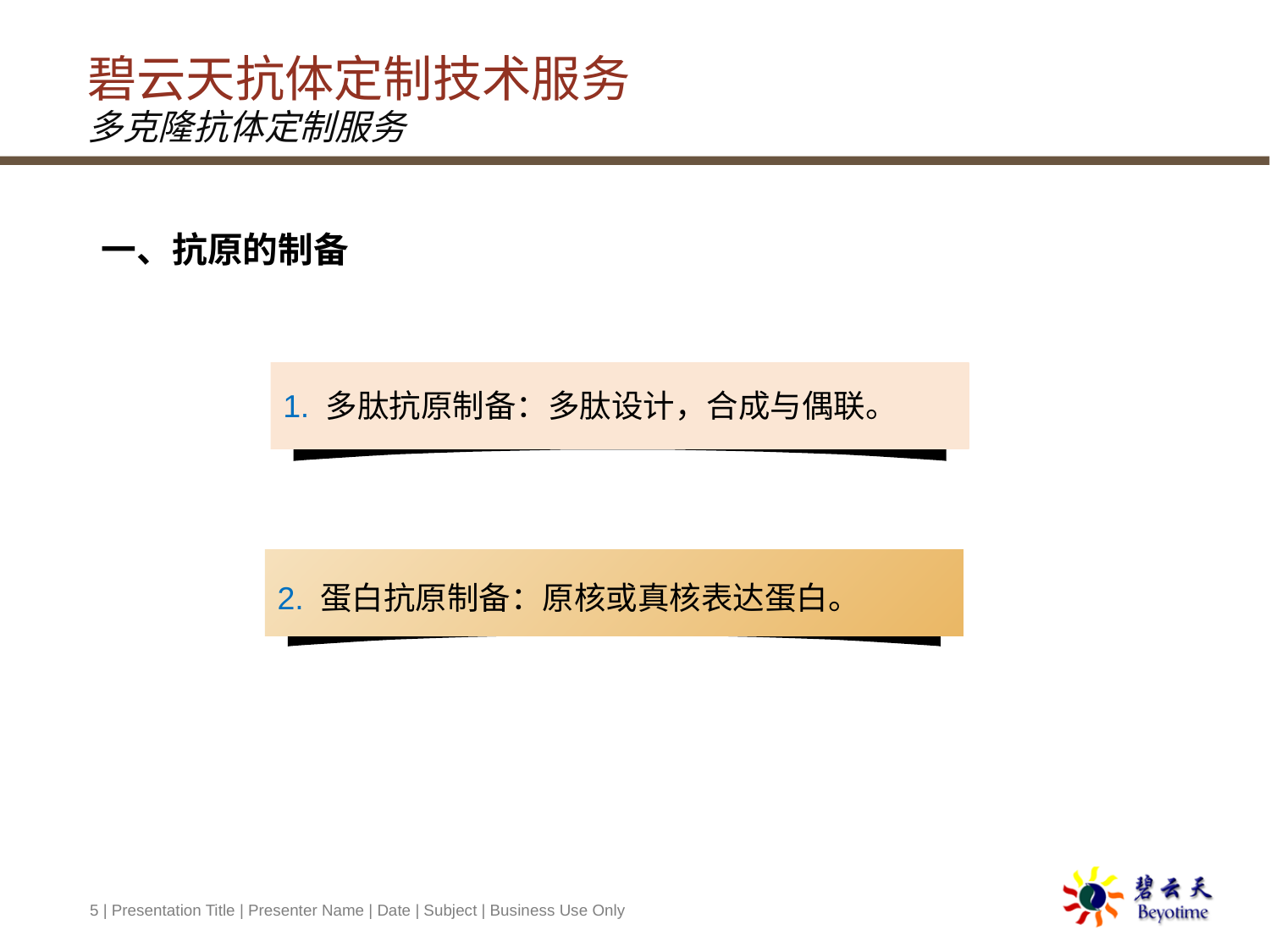

# 碧云天抗体定制技术服务 多克隆抗体定制服务
一、抗原的制备

1. 多肽抗原制备：多肽设计，合成与偶联。

2. 蛋白抗原制备：原核或真核表达蛋白。

5 | Presentation Title | Presenter Name | Date | Subject | Business Use Only